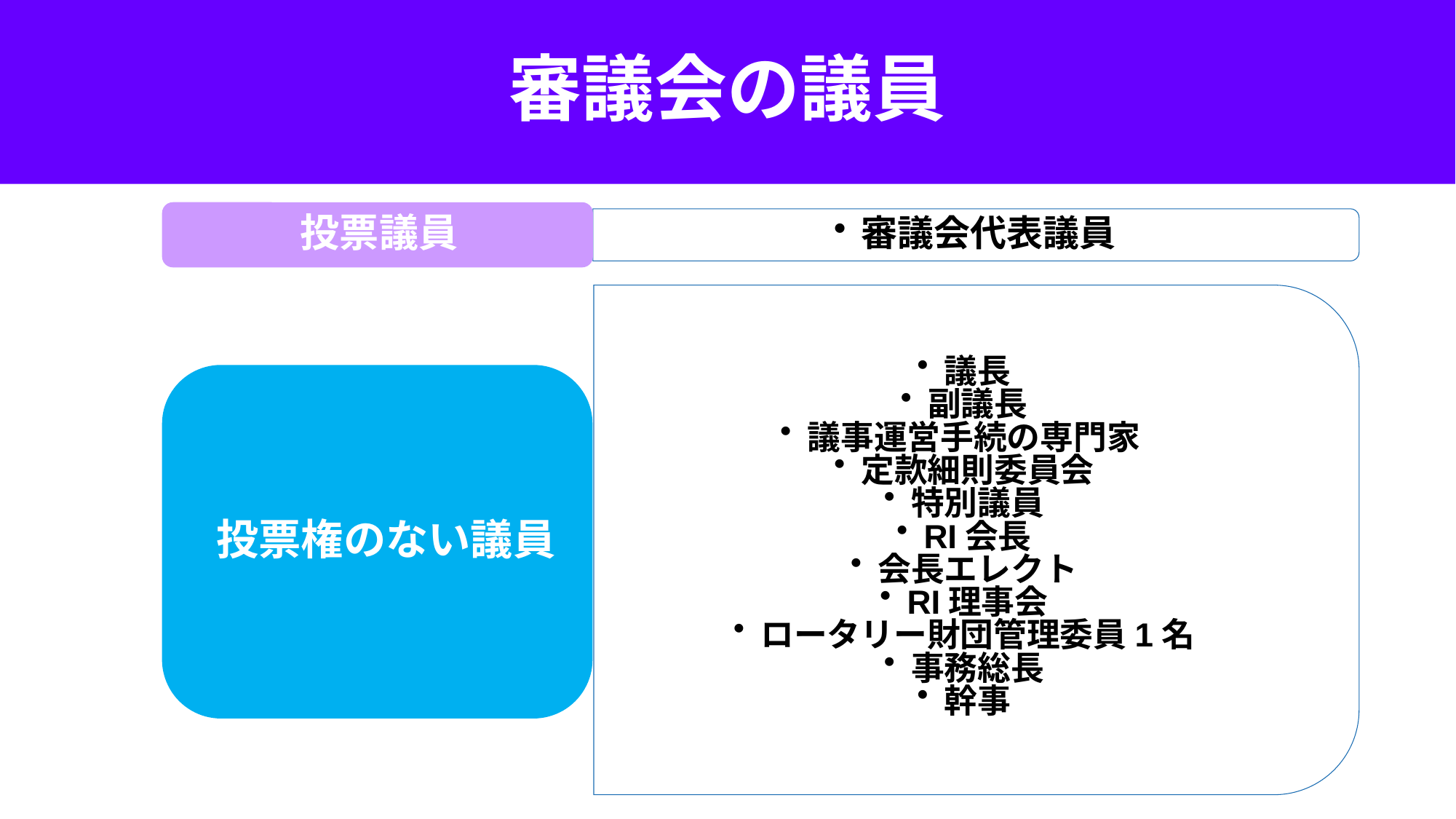

審議会の議員
審議会代表議員
投票議員
議長
副議長
議事運営手続の専門家
定款細則委員会
特別議員
RI会長
会長エレクト
RI理事会
ロータリー財団管理委員1名
事務総長
幹事
投票権のない議員